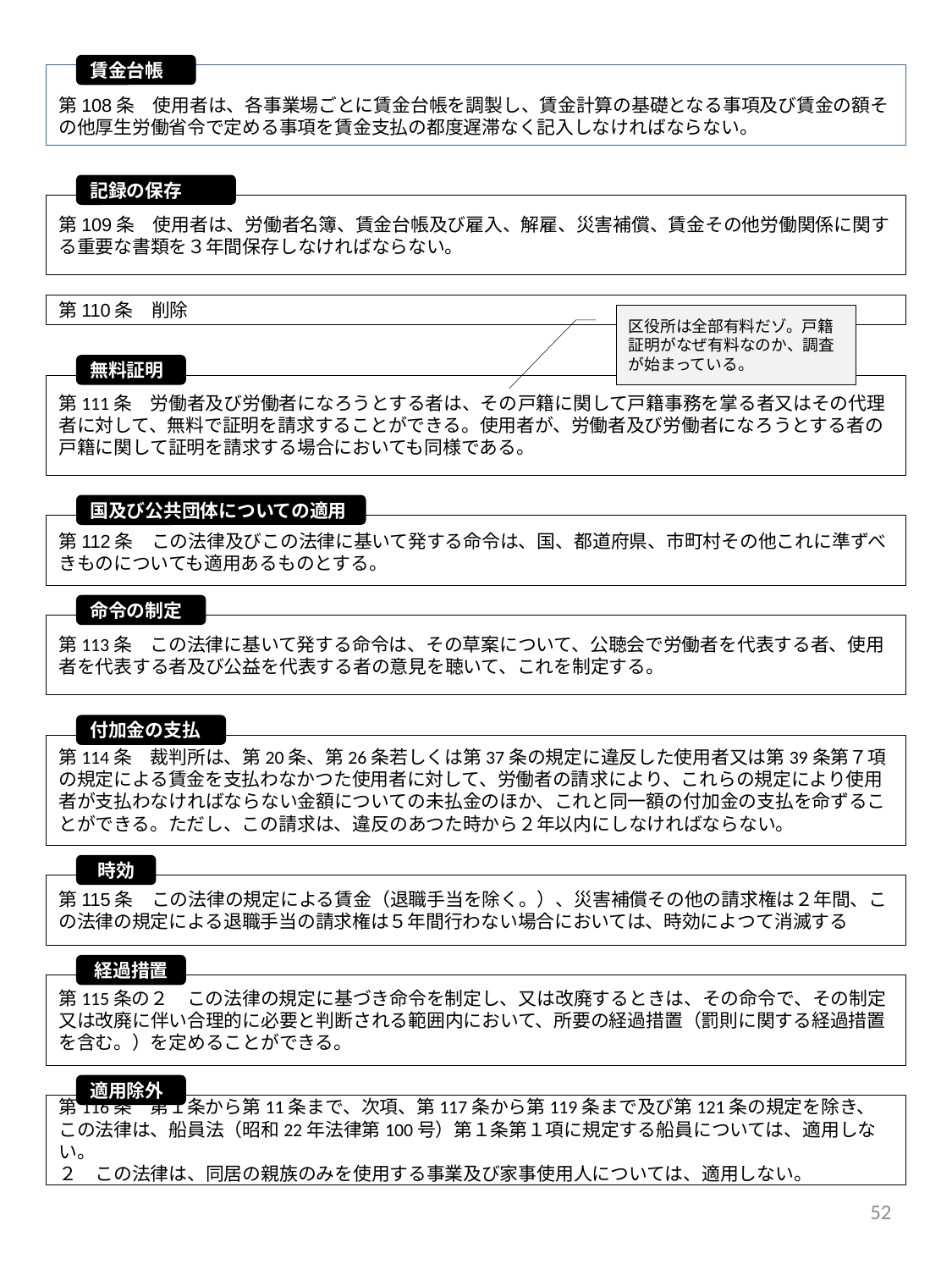

賃金台帳

第108条　使用者は、各事業場ごとに賃金台帳を調製し、賃金計算の基礎となる事項及び賃金の額その他厚生労働省令で定める事項を賃金支払の都度遅滞なく記入しなければならない。

記録の保存

第109条　使用者は、労働者名簿、賃金台帳及び雇入、解雇、災害補償、賃金その他労働関係に関する重要な書類を３年間保存しなければならない。

第110条　削除

区役所は全部有料だゾ。戸籍証明がなぜ有料なのか、調査が始まっている。
無料証明

第111条　労働者及び労働者になろうとする者は、その戸籍に関して戸籍事務を掌る者又はその代理者に対して、無料で証明を請求することができる。使用者が、労働者及び労働者になろうとする者の戸籍に関して証明を請求する場合においても同様である。

国及び公共団体についての適用

第112条　この法律及びこの法律に基いて発する命令は、国、都道府県、市町村その他これに準ずべきものについても適用あるものとする。

命令の制定

第113条　この法律に基いて発する命令は、その草案について、公聴会で労働者を代表する者、使用者を代表する者及び公益を代表する者の意見を聴いて、これを制定する。

付加金の支払

第114条　裁判所は、第20条、第26条若しくは第37条の規定に違反した使用者又は第39条第７項の規定による賃金を支払わなかつた使用者に対して、労働者の請求により、これらの規定により使用者が支払わなければならない金額についての未払金のほか、これと同一額の付加金の支払を命ずることができる。ただし、この請求は、違反のあつた時から２年以内にしなければならない。

時効
第115条　この法律の規定による賃金（退職手当を除く。）、災害補償その他の請求権は２年間、この法律の規定による退職手当の請求権は５年間行わない場合においては、時効によつて消滅する
経過措置

第115条の２　この法律の規定に基づき命令を制定し、又は改廃するときは、その命令で、その制定又は改廃に伴い合理的に必要と判断される範囲内において、所要の経過措置（罰則に関する経過措置を含む。）を定めることができる。

適用除外

第116条　第１条から第11条まで、次項、第117条から第119条まで及び第121条の規定を除き、この法律は、船員法（昭和22年法律第100号）第１条第１項に規定する船員については、適用しない。
２　この法律は、同居の親族のみを使用する事業及び家事使用人については、適用しない。

52